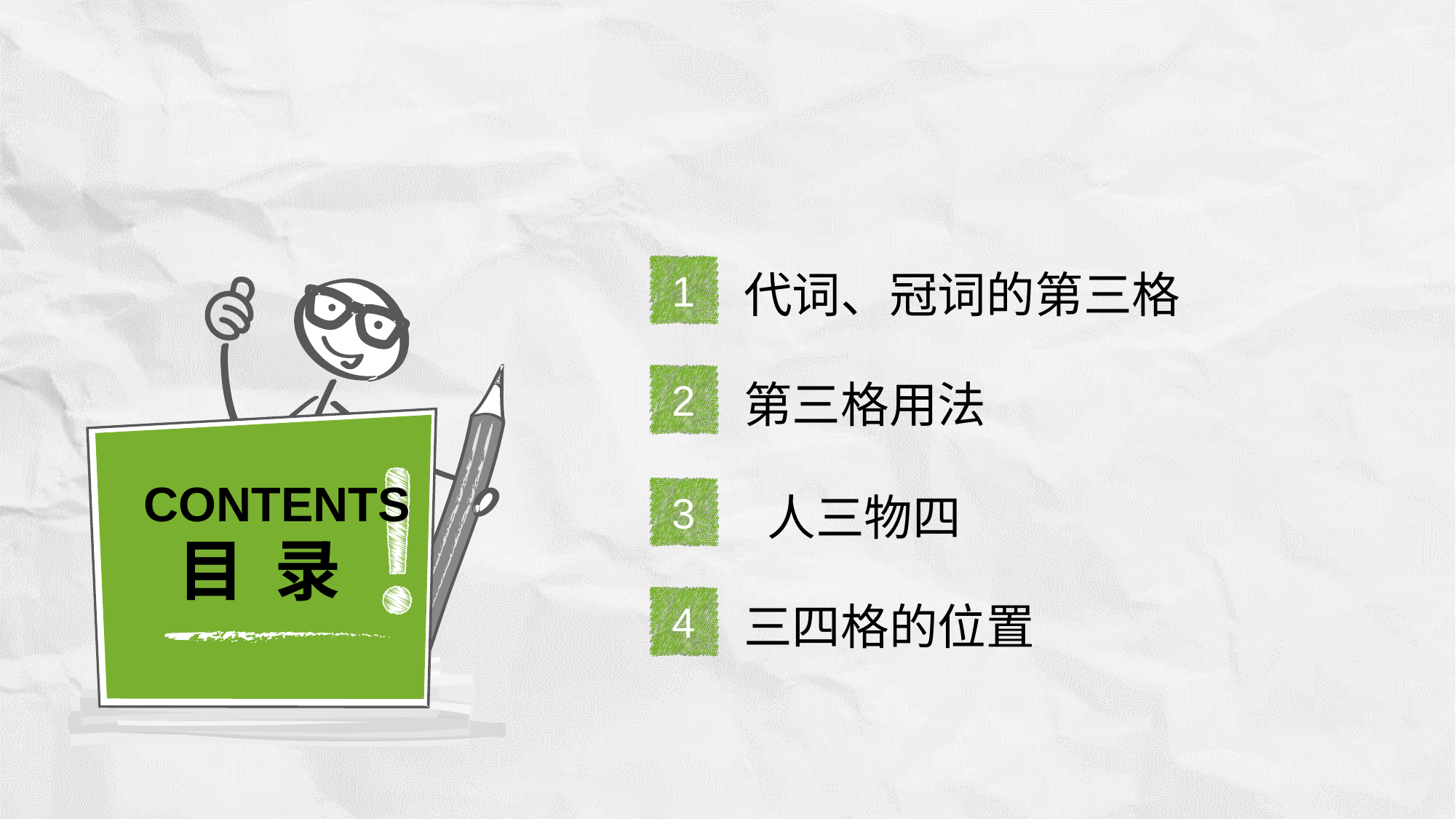

1
代词、冠词的第三格

2
第三格用法
CONTENTS
3
 人三物四
目  录
4
三四格的位置
PPT模板 http://www.1ppt.com/moban/